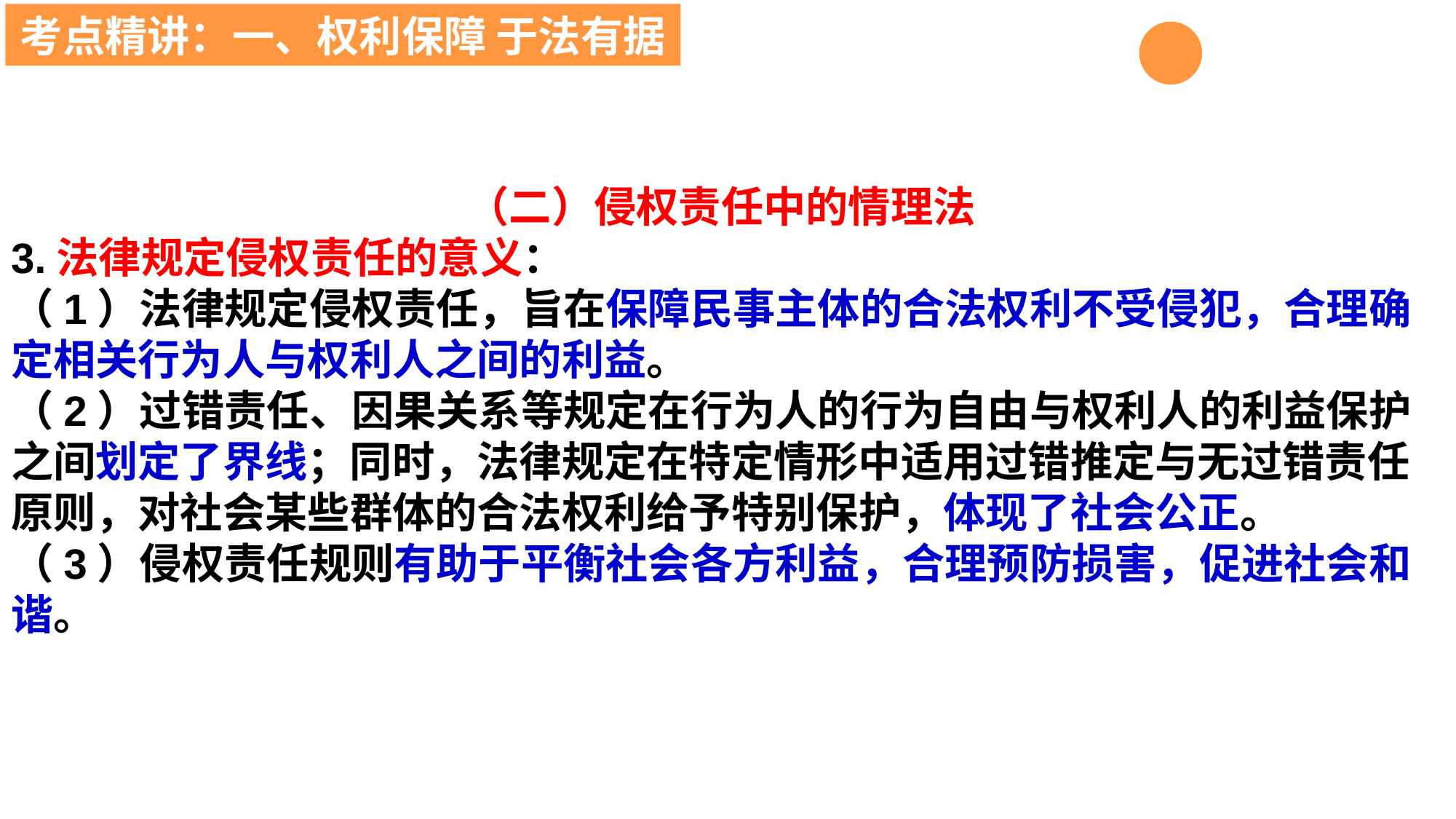

考点精讲：一、权利保障 于法有据

（二）侵权责任中的情理法
3.法律规定侵权责任的意义：
（1）法律规定侵权责任，旨在保障民事主体的合法权利不受侵犯，合理确定相关行为人与权利人之间的利益。
（2）过错责任、因果关系等规定在行为人的行为自由与权利人的利益保护之间划定了界线；同时，法律规定在特定情形中适用过错推定与无过错责任原则，对社会某些群体的合法权利给予特别保护，体现了社会公正。
（3）侵权责任规则有助于平衡社会各方利益，合理预防损害，促进社会和谐。